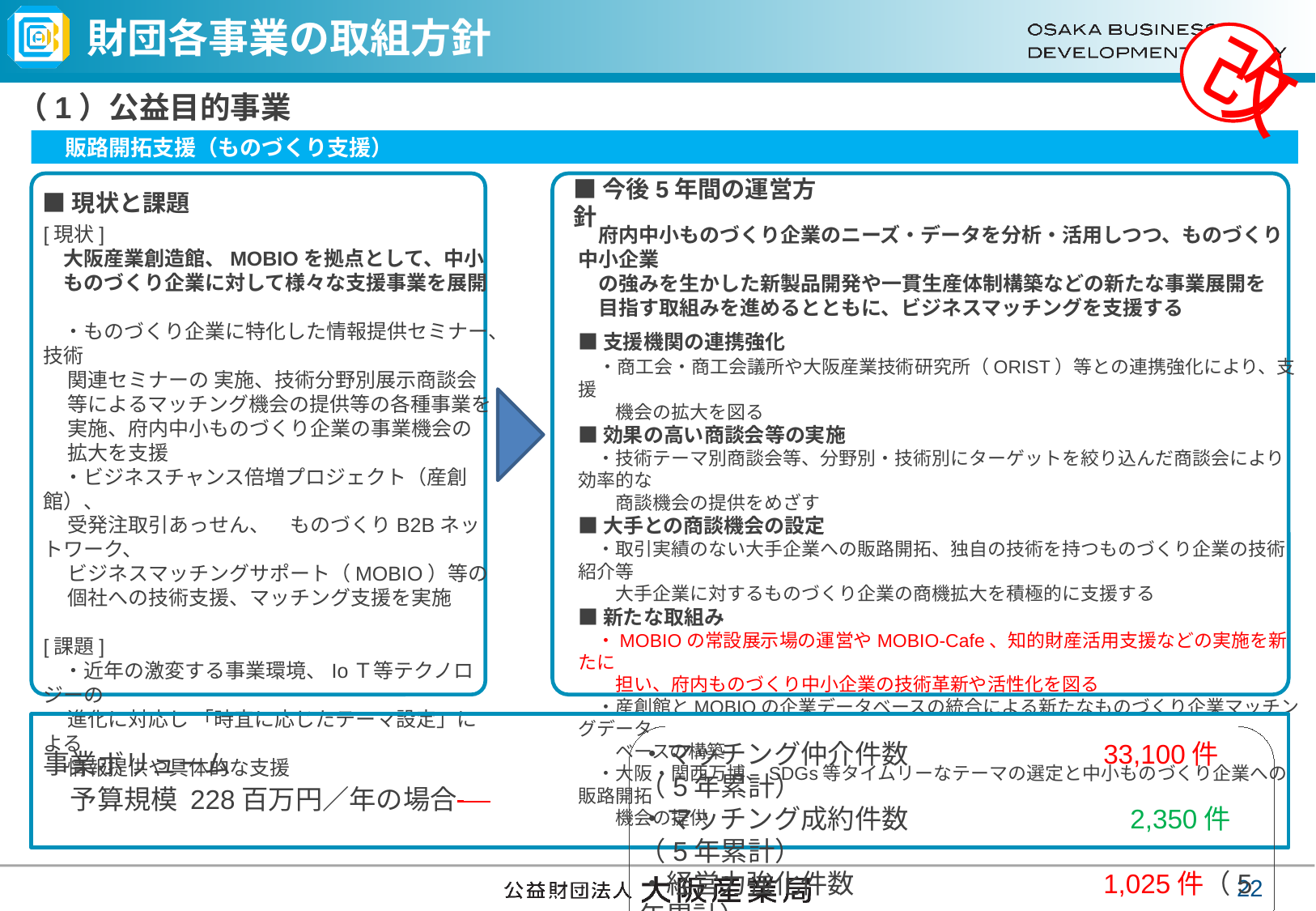

# 財団各事業の取組方針
改
（1）公益目的事業
　販路開拓支援（ものづくり支援）

■現状と課題
■今後5年間の運営方針
[現状]
　大阪産業創造館、MOBIOを拠点として、中小
　ものづくり企業に対して様々な支援事業を展開

　・ものづくり企業に特化した情報提供セミナー、技術
　 関連セミナーの 実施、技術分野別展示商談会
　 等によるマッチング機会の提供等の各種事業を
　 実施、府内中小ものづくり企業の事業機会の
　 拡大を支援
　・ビジネスチャンス倍増プロジェクト（産創館）、
　 受発注取引あっせん、　ものづくりB2Bネットワーク、
　 ビジネスマッチングサポート（MOBIO）等の
　 個社への技術支援、マッチング支援を実施

[課題]
　・近年の激変する事業環境、IoＴ等テクノロジーの
　 進化に対応し 「時宜に応じたテーマ設定」による
　 情報提供や具体的な支援

　府内中小ものづくり企業のニーズ・データを分析・活用しつつ、ものづくり中小企業
　の強みを生かした新製品開発や一貫生産体制構築などの新たな事業展開を
　目指す取組みを進めるとともに、ビジネスマッチングを支援する
■支援機関の連携強化
　・商工会・商工会議所や大阪産業技術研究所（ORIST）等との連携強化により、支援
　　機会の拡大を図る
■効果の高い商談会等の実施
　・技術テーマ別商談会等、分野別・技術別にターゲットを絞り込んだ商談会により効率的な
　　商談機会の提供をめざす
■大手との商談機会の設定
　・取引実績のない大手企業への販路開拓、独自の技術を持つものづくり企業の技術紹介等
　　大手企業に対するものづくり企業の商機拡大を積極的に支援する
■新たな取組み
　・MOBIOの常設展示場の運営やMOBIO-Cafe、知的財産活用支援などの実施を新たに
　　担い、府内ものづくり中小企業の技術革新や活性化を図る
　・産創館とMOBIOの企業データベースの統合による新たなものづくり企業マッチングデータ
　　ベースの構築
　・大阪・関西万博、SDGs等タイムリーなテーマの選定と中小ものづくり企業への販路開拓
　　機会の提供

事業ボリューム
　予算規模 228百万円／年の場合
・マッチング仲介件数　　　　　　　33,100件（5年累計）
・マッチング成約件数　　　　　　　　2,350件（5年累計）
・経営力強化件数　　　　　　　　　1,025件（5年累計）
22